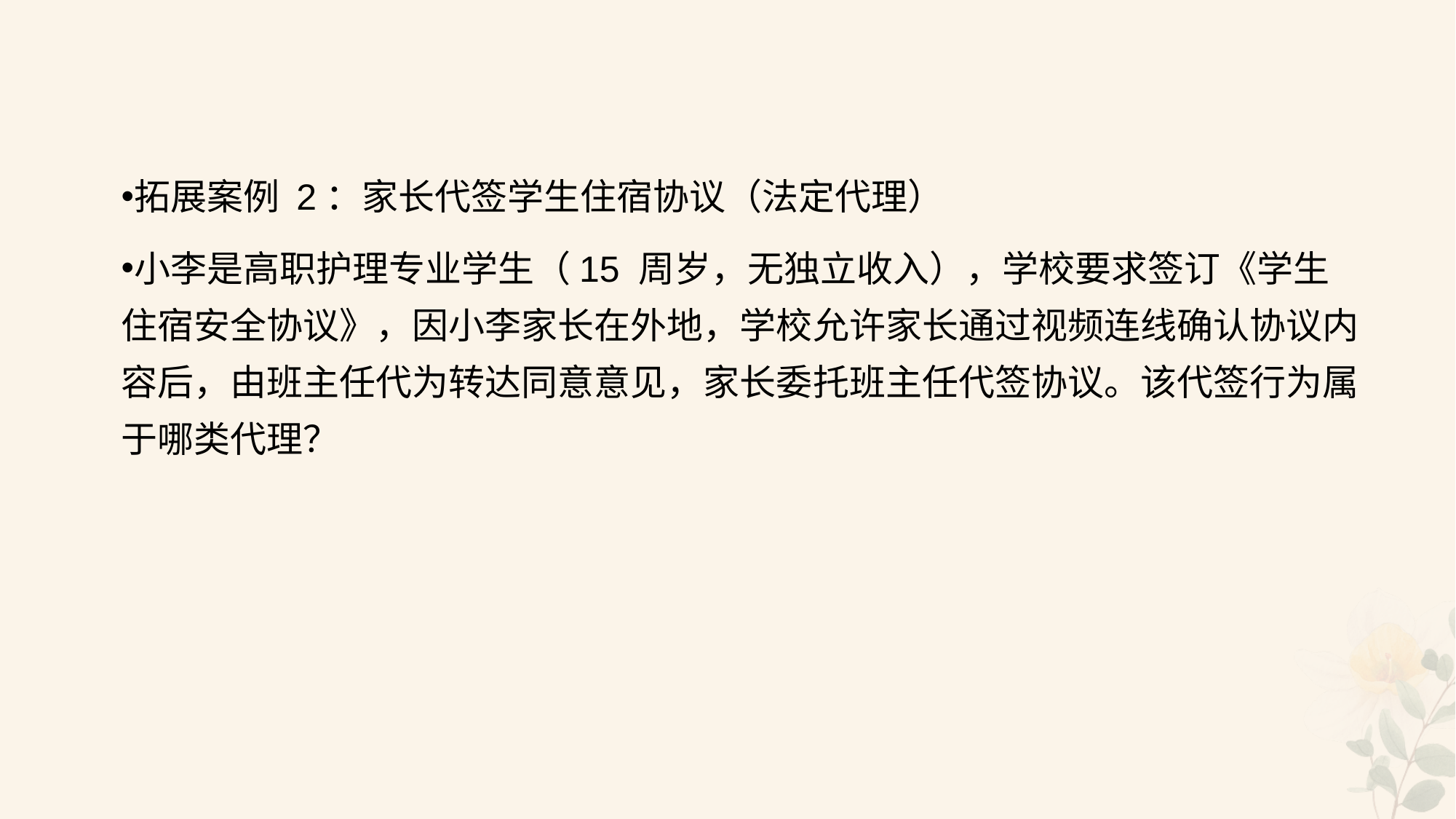

#
拓展案例 2：家长代签学生住宿协议（法定代理）
小李是高职护理专业学生（15 周岁，无独立收入），学校要求签订《学生住宿安全协议》，因小李家长在外地，学校允许家长通过视频连线确认协议内容后，由班主任代为转达同意意见，家长委托班主任代签协议。该代签行为属于哪类代理？